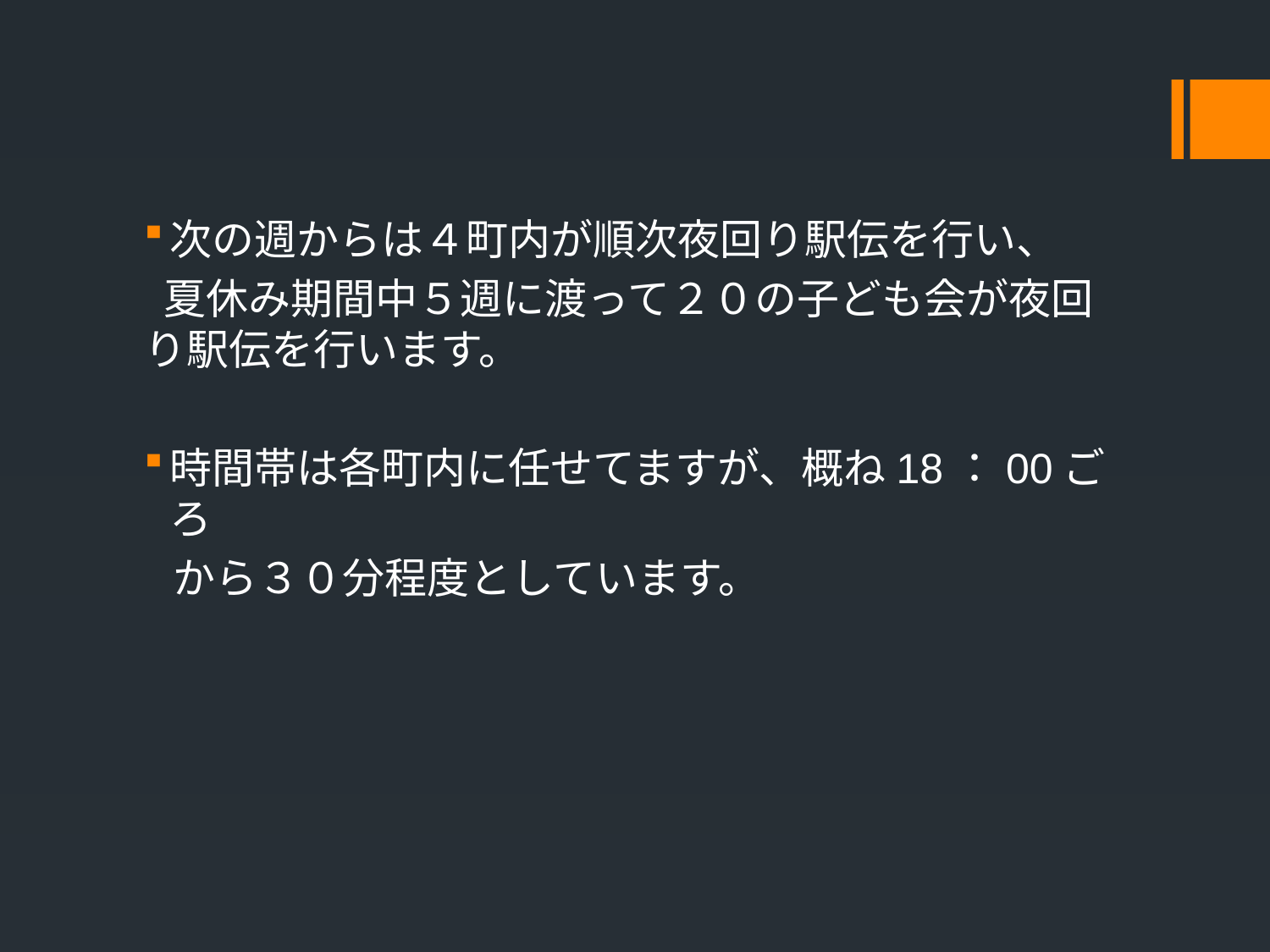

次の週からは４町内が順次夜回り駅伝を行い、
 夏休み期間中５週に渡って２０の子ども会が夜回り駅伝を行います。

時間帯は各町内に任せてますが、概ね18：00ごろ
  から３０分程度としています。